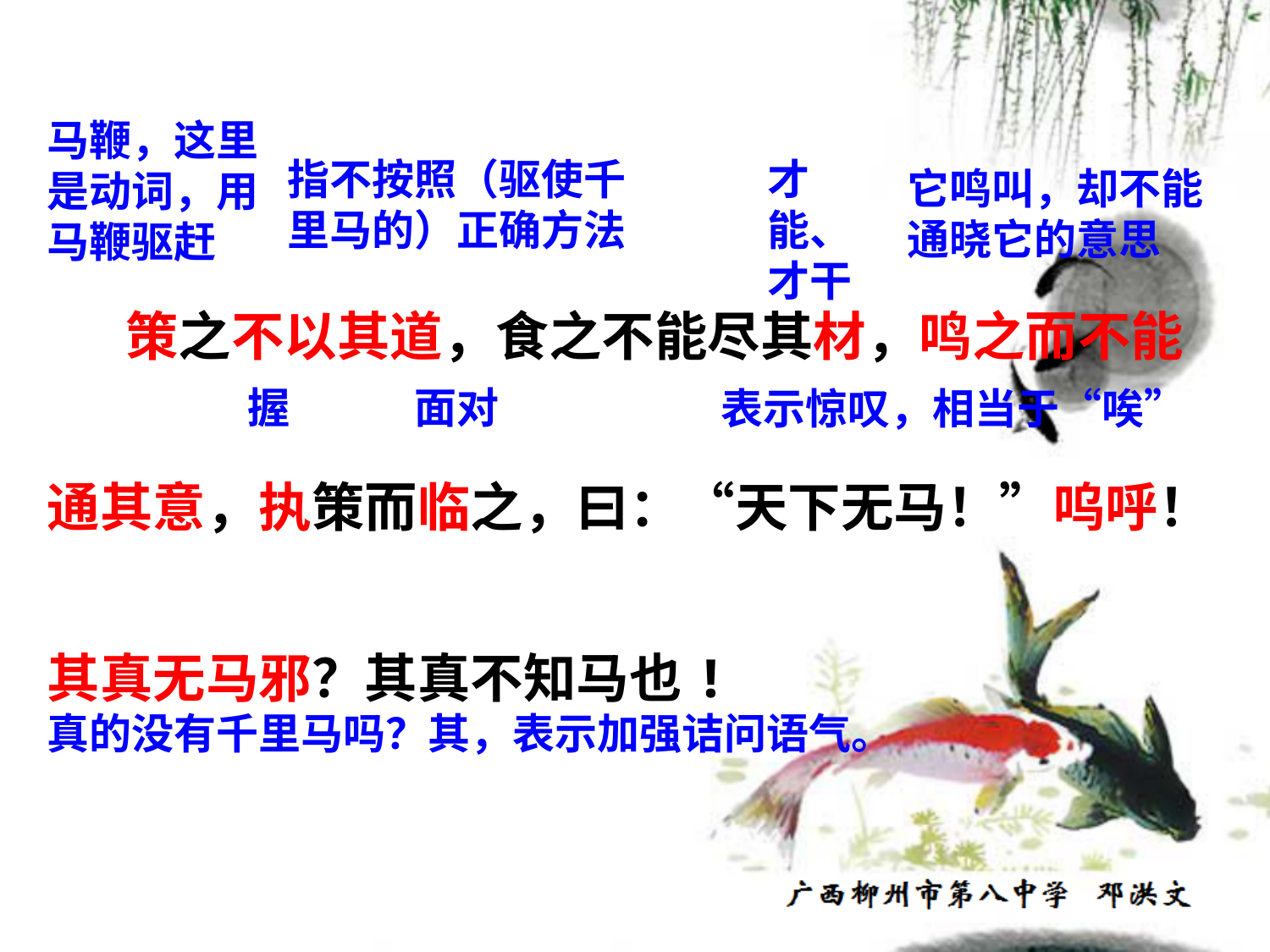

马鞭，这里是动词，用马鞭驱赶
指不按照（驱使千里马的）正确方法
才能、才干
它鸣叫，却不能通晓它的意思
策之不以其道，食之不能尽其材，鸣之而不能通其意，执策而临之，曰：“天下无马！”呜呼！其真无马邪？其真不知马也!
握
面对
表示惊叹，相当于“唉”
真的没有千里马吗？其，表示加强诘问语气。